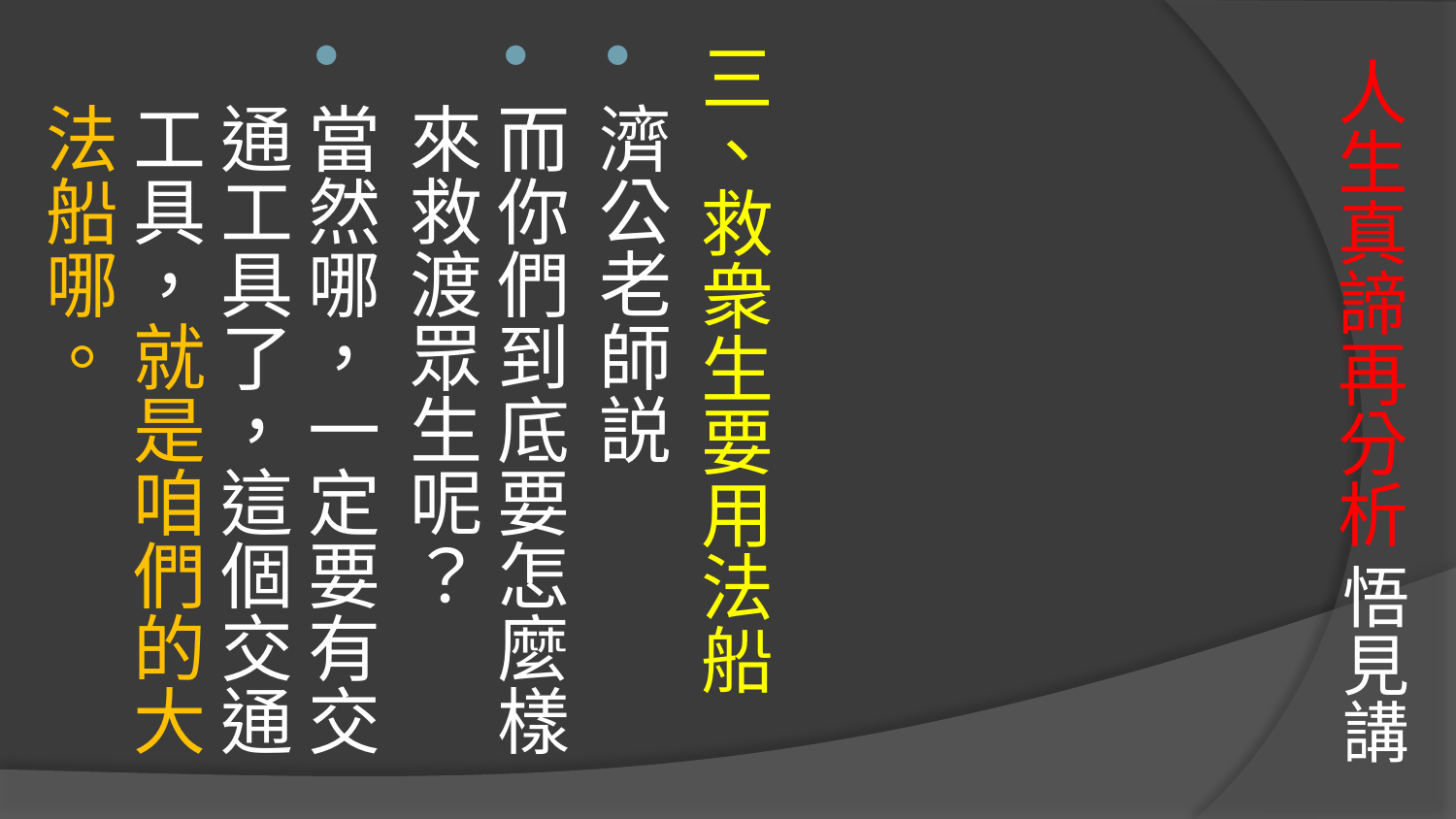

三、救衆生要用法船
濟公老師説
而你們到底要怎麼樣來救渡眾生呢？
當然哪，一定要有交通工具了，這個交通工具，就是咱們的大法船哪。
# 人生真諦再分析 悟見講